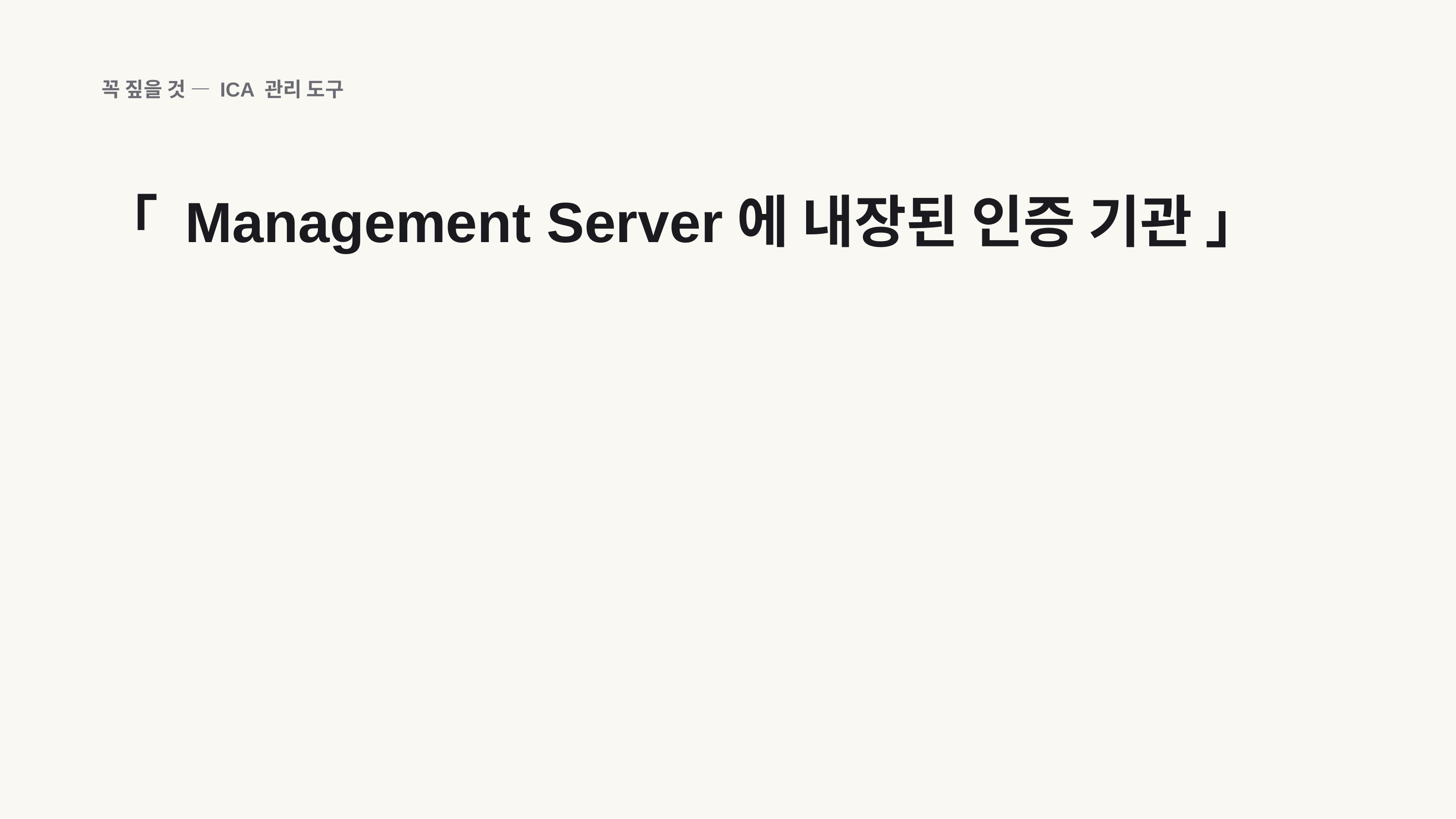

꼭 짚을 것 — ICA 관리 도구
「 Management Server에 내장된 인증 기관 」